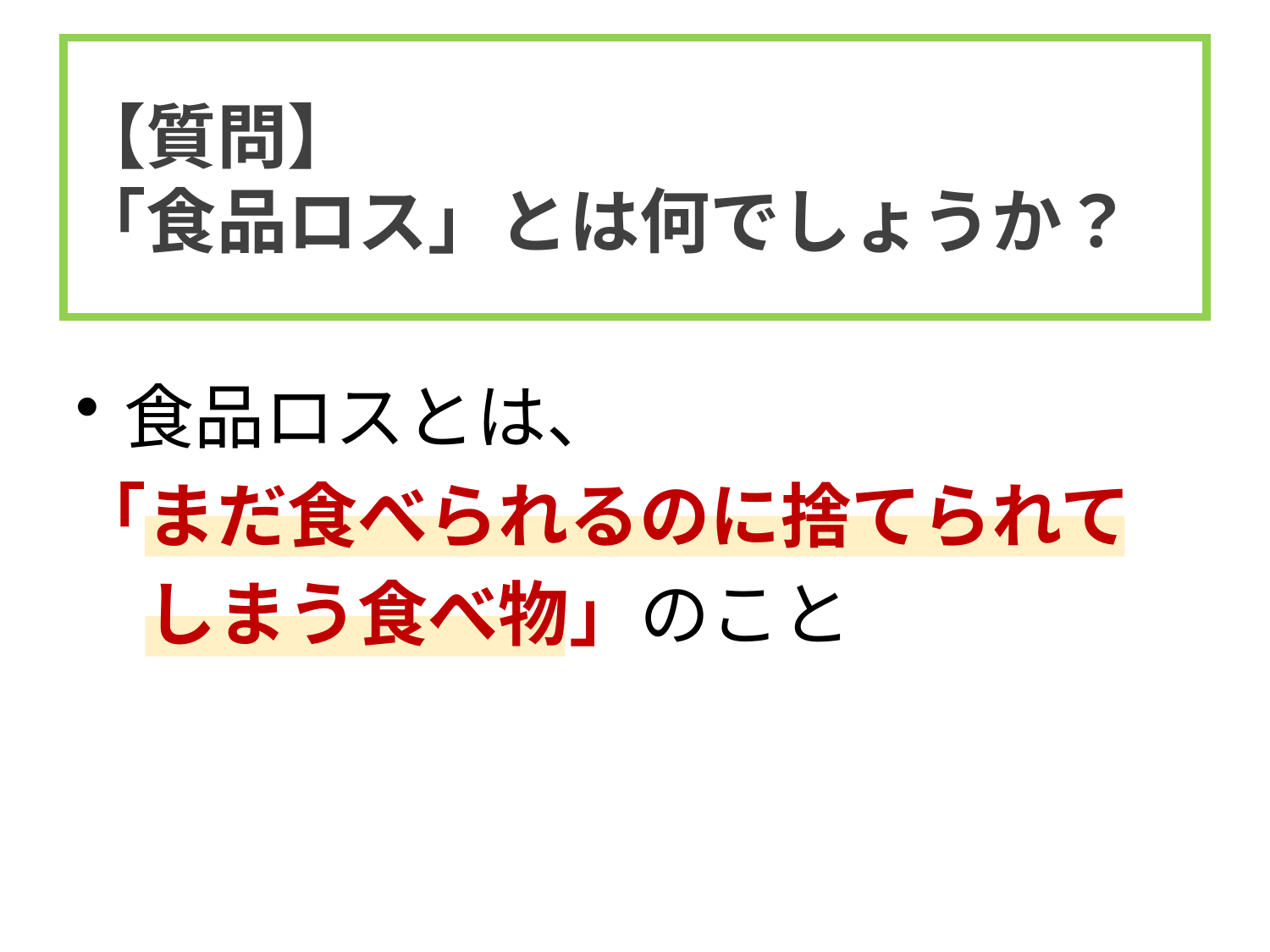

# 【質問】
「食品ロス」とは何でしょうか？
食品ロスとは、
「まだ食べられるのに捨てられて
　しまう食べ物」のこと